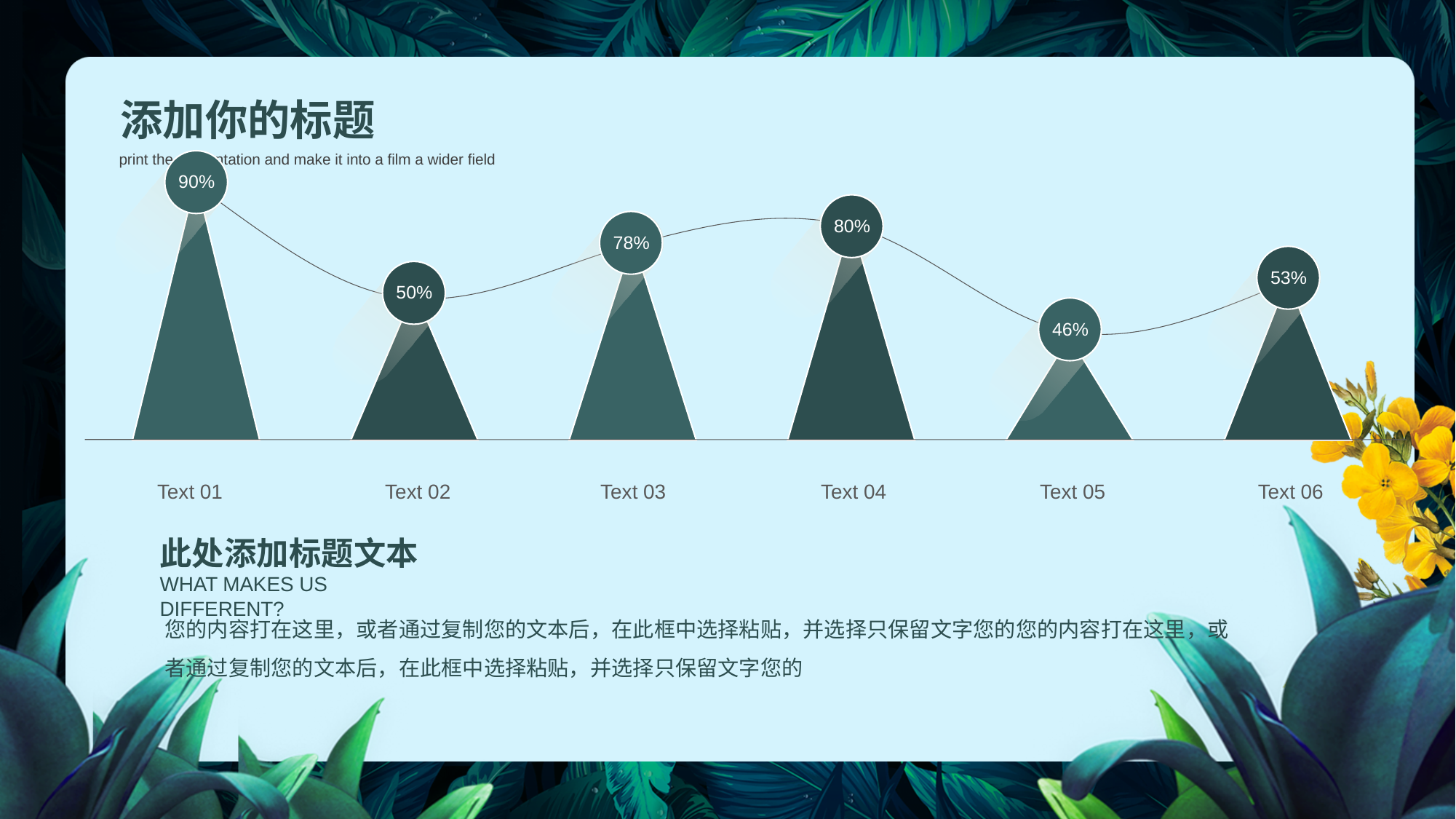

90%

80%

78%

53%

50%

46%

Text 01
Text 02
Text 03
Text 04
Text 05
Text 06
此处添加标题文本
WHAT MAKES US DIFFERENT?
您的内容打在这里，或者通过复制您的文本后，在此框中选择粘贴，并选择只保留文字您的您的内容打在这里，或者通过复制您的文本后，在此框中选择粘贴，并选择只保留文字您的